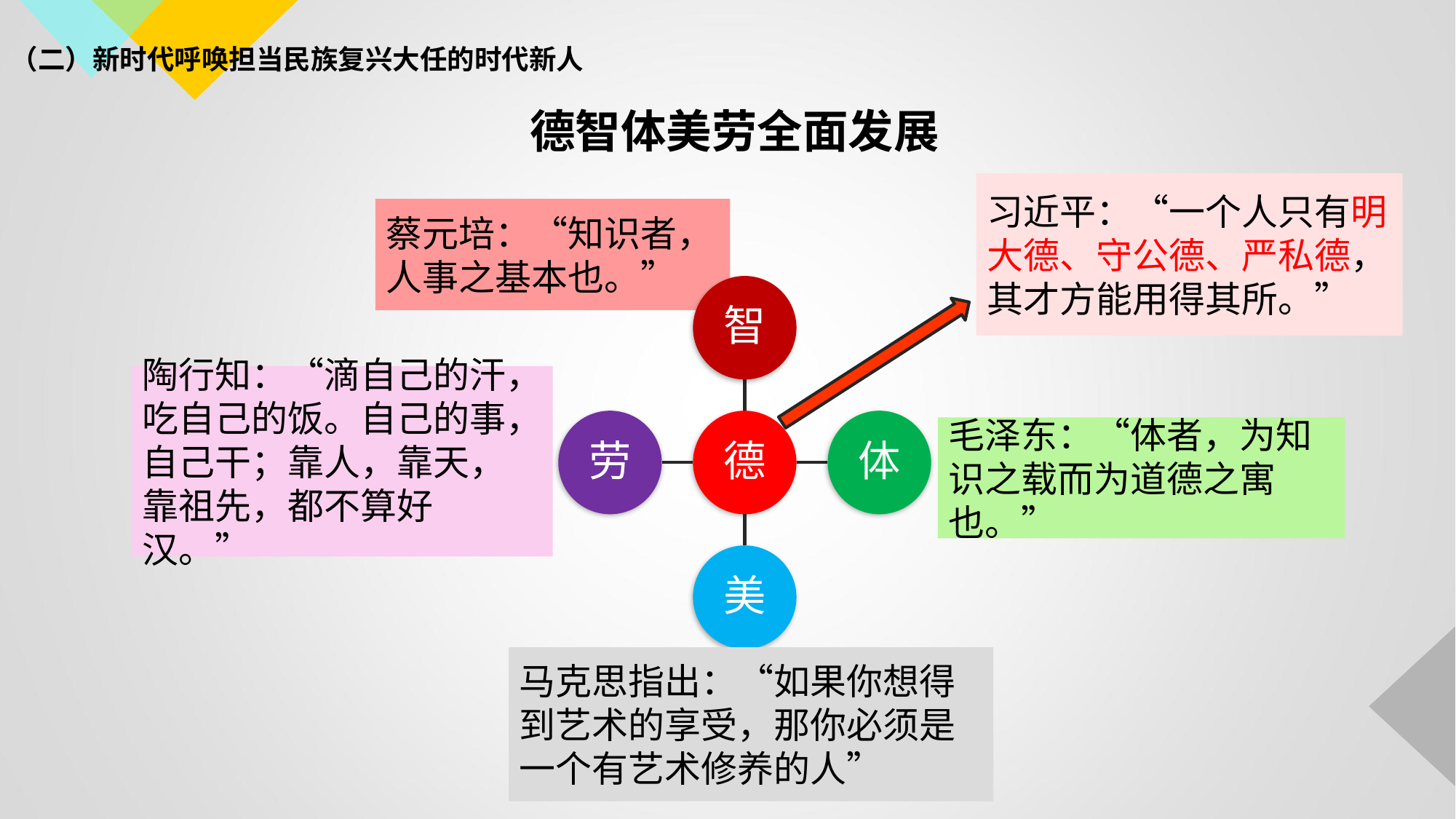

（二）新时代呼唤担当民族复兴大任的时代新人
德智体美劳全面发展
习近平：“一个人只有明大德、守公德、严私德，其才方能用得其所。”
# 蔡元培：“知识者，人事之基本也。”
德

智

体

美

劳

陶行知：“滴自己的汗，吃自己的饭。自己的事，自己干；靠人，靠天，靠祖先，都不算好汉。”
毛泽东：“体者，为知识之载而为道德之寓也。”
马克思指出：“如果你想得到艺术的享受，那你必须是一个有艺术修养的人”